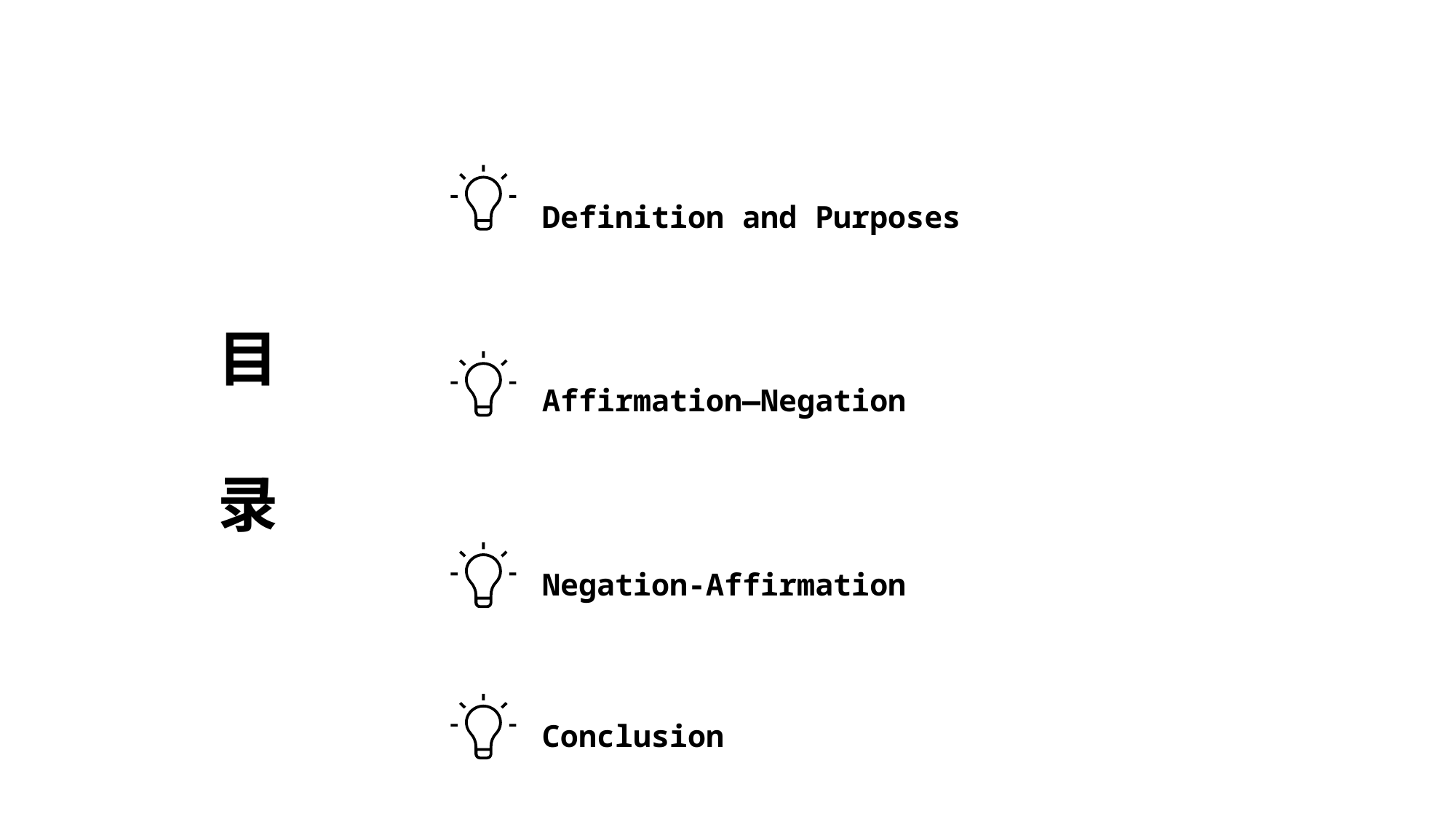

Definition and Purposes

目录
Affirmation—Negation

Negation-Affirmation

Conclusion